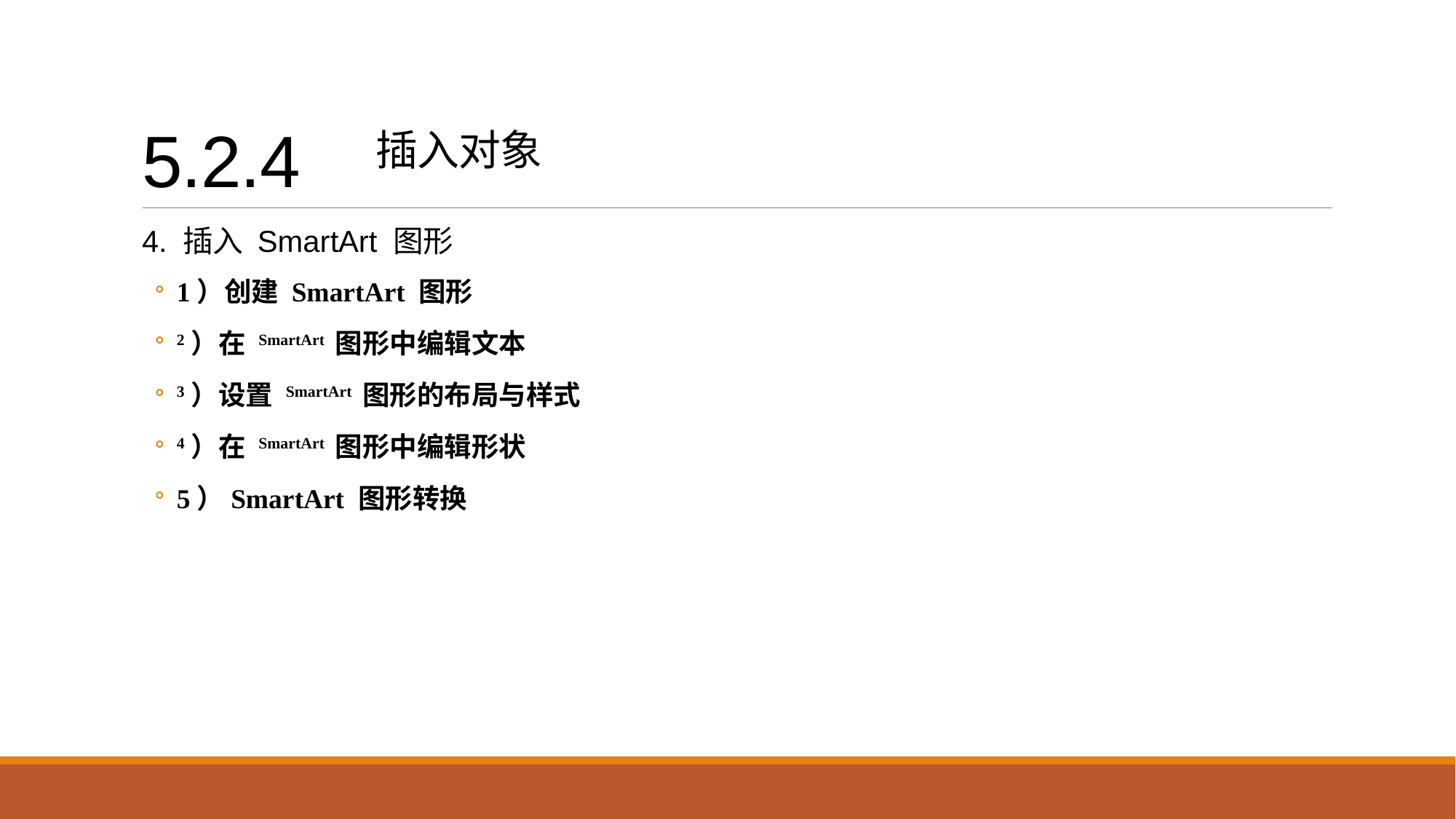

# 5.2.4   插入对象
4. 插入 SmartArt 图形
1）创建 SmartArt 图形
2）在 SmartArt 图形中编辑文本
3）设置 SmartArt 图形的布局与样式
4）在 SmartArt 图形中编辑形状
5）SmartArt 图形转换